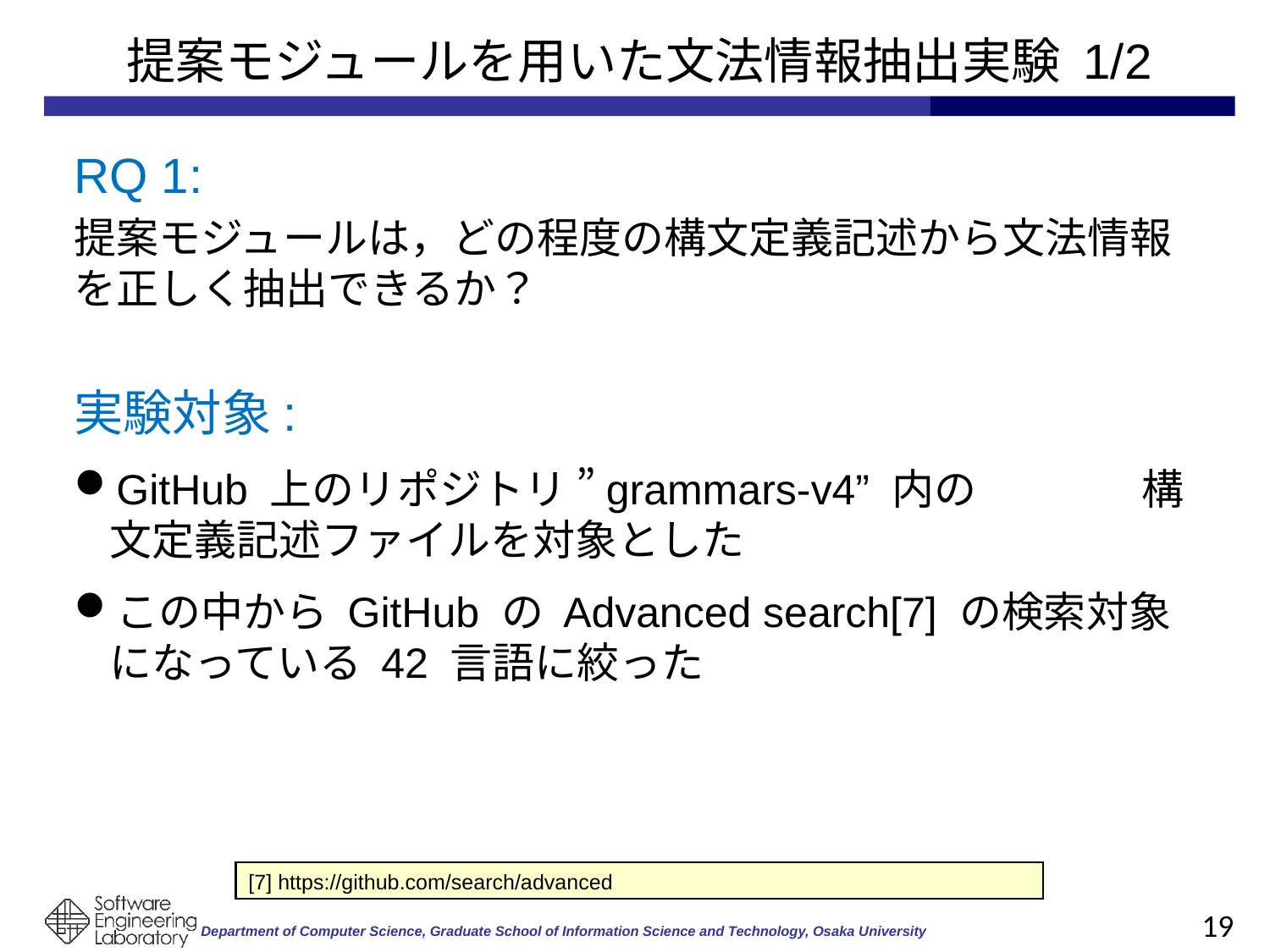

# 提案モジュールを用いた文法情報抽出実験 1/2
RQ 1:
提案モジュールは，どの程度の構文定義記述から文法情報を正しく抽出できるか？

実験対象:
GitHub 上のリポジトリ ”grammars-v4” 内の　    　　構文定義記述ファイルを対象とした
この中から GitHub の Advanced search[7] の検索対象になっている 42 言語に絞った
[7] https://github.com/search/advanced
19